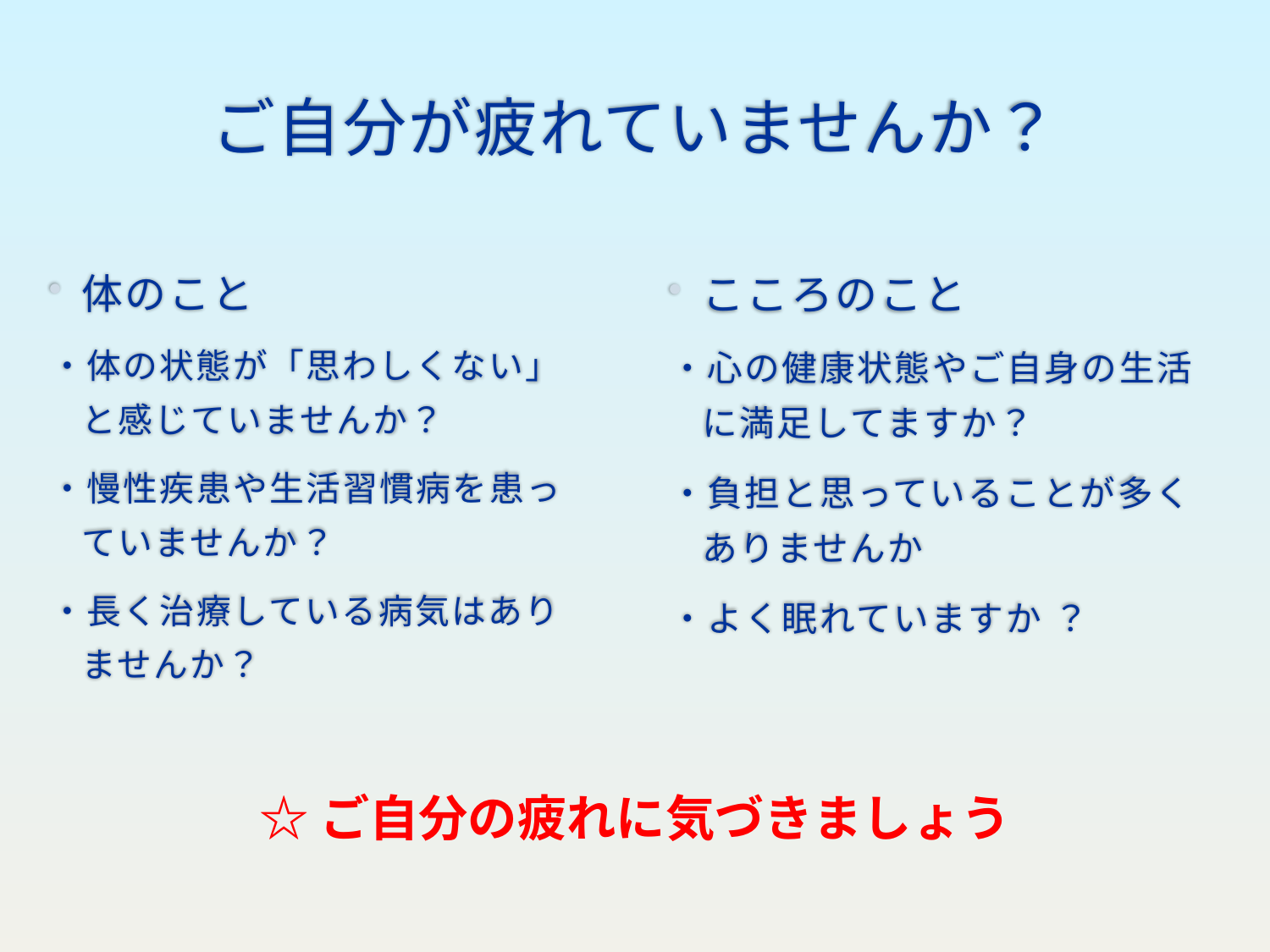

# ご自分が疲れていませんか？
こころのこと
・心の健康状態やご自身の生活に満足してますか？
・負担と思っていることが多くありませんか
・よく眠れていますか ？
体のこと
・体の状態が「思わしくない」と感じていませんか？
・慢性疾患や生活習慣病を患っていませんか？
・長く治療している病気はありませんか？
☆ご自分の疲れに気づきましょう